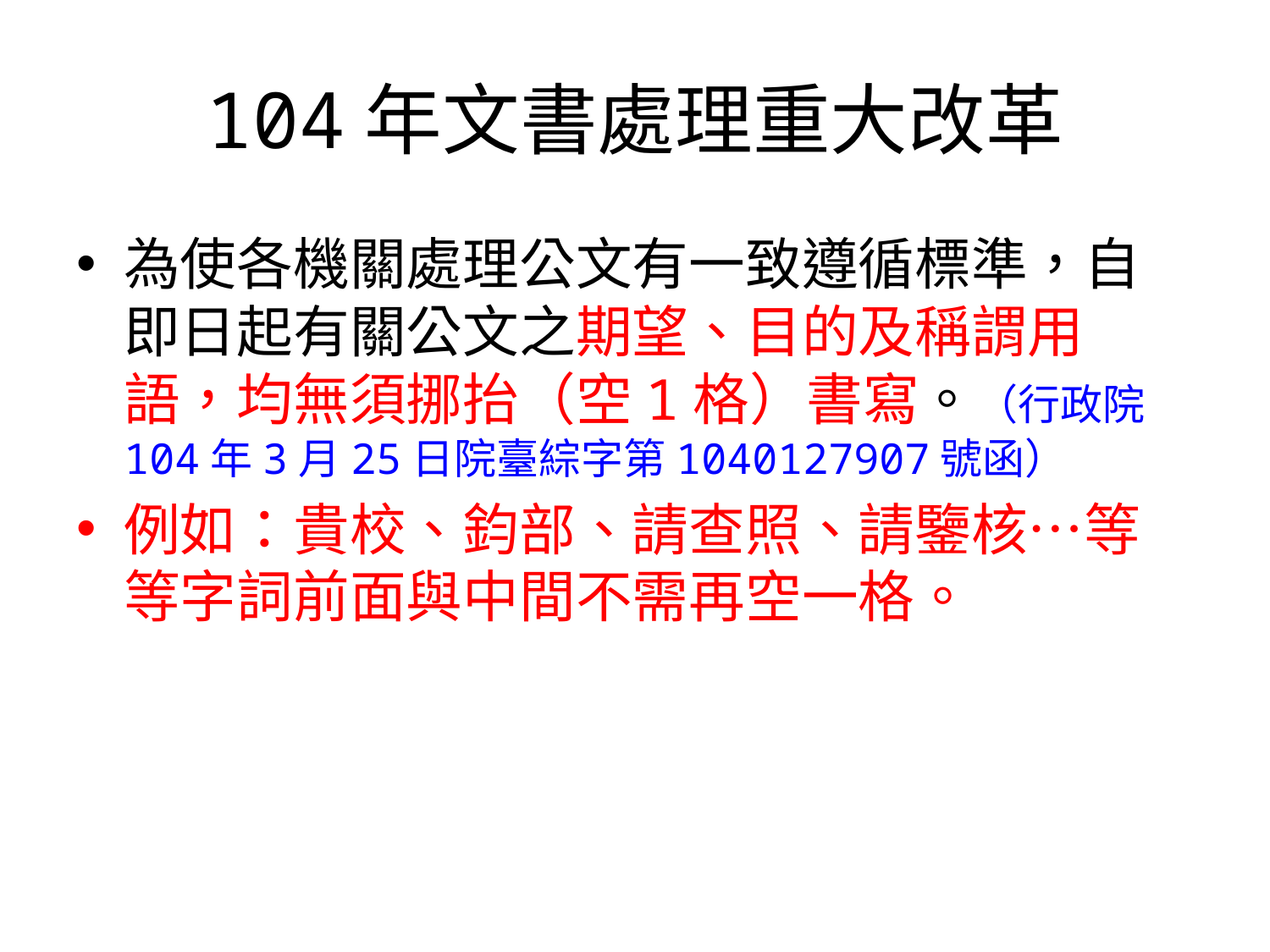

# 104年文書處理重大改革
為使各機關處理公文有一致遵循標準，自即日起有關公文之期望、目的及稱謂用語，均無須挪抬（空1格）書寫。（行政院104年3月25日院臺綜字第1040127907號函）
例如：貴校、鈞部、請查照、請鑒核…等等字詞前面與中間不需再空一格。